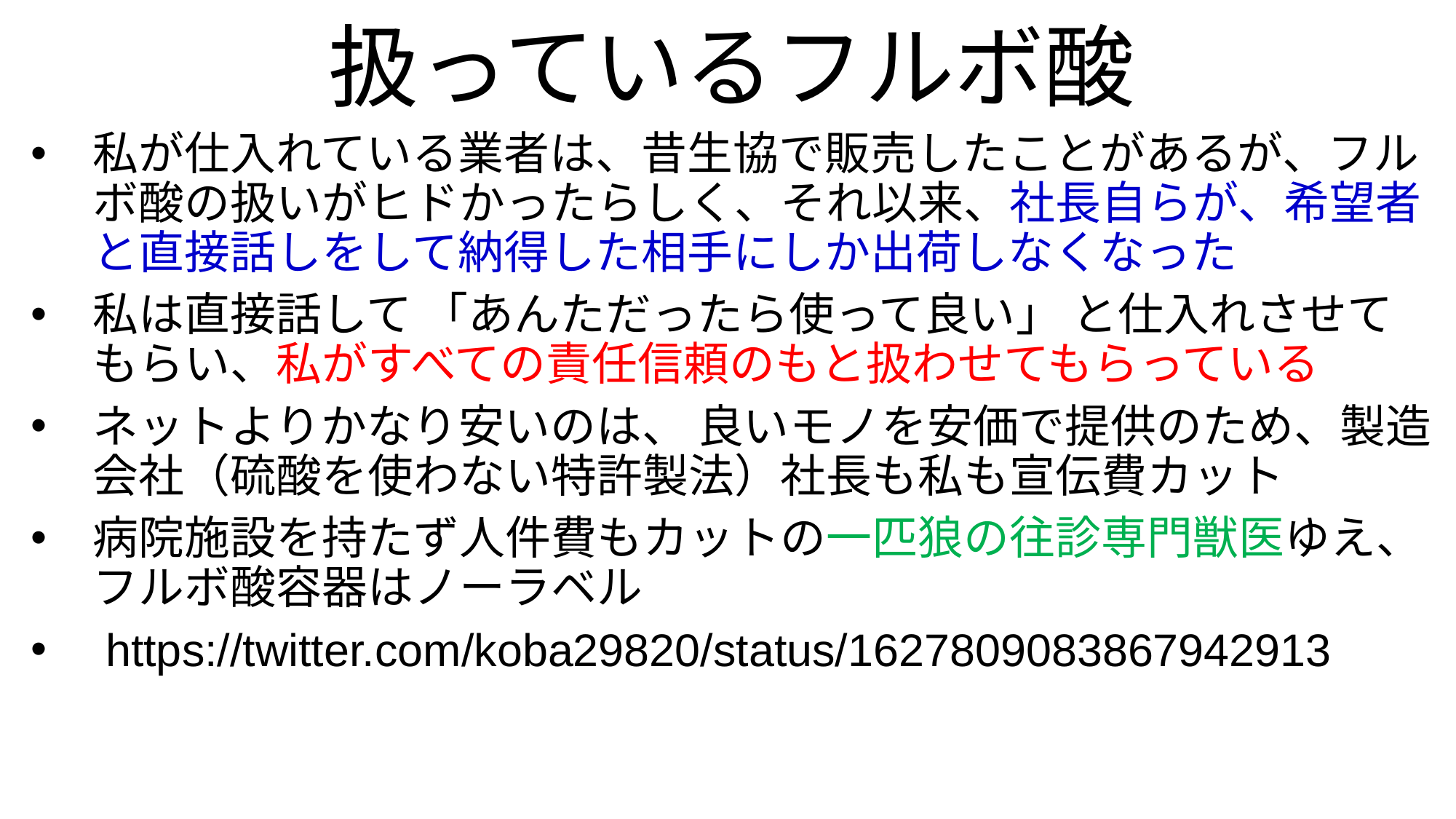

# 扱っているフルボ酸
私が仕入れている業者は、昔生協で販売したことがあるが、フルボ酸の扱いがヒドかったらしく、それ以来、社長自らが、希望者と直接話しをして納得した相手にしか出荷しなくなった
私は直接話して 「あんただったら使って良い」 と仕入れさせてもらい、私がすべての責任信頼のもと扱わせてもらっている
ネットよりかなり安いのは、 良いモノを安価で提供のため、製造会社（硫酸を使わない特許製法）社長も私も宣伝費カット
病院施設を持たず人件費もカットの一匹狼の往診専門獣医ゆえ、フルボ酸容器はノーラベル
 https://twitter.com/koba29820/status/1627809083867942913